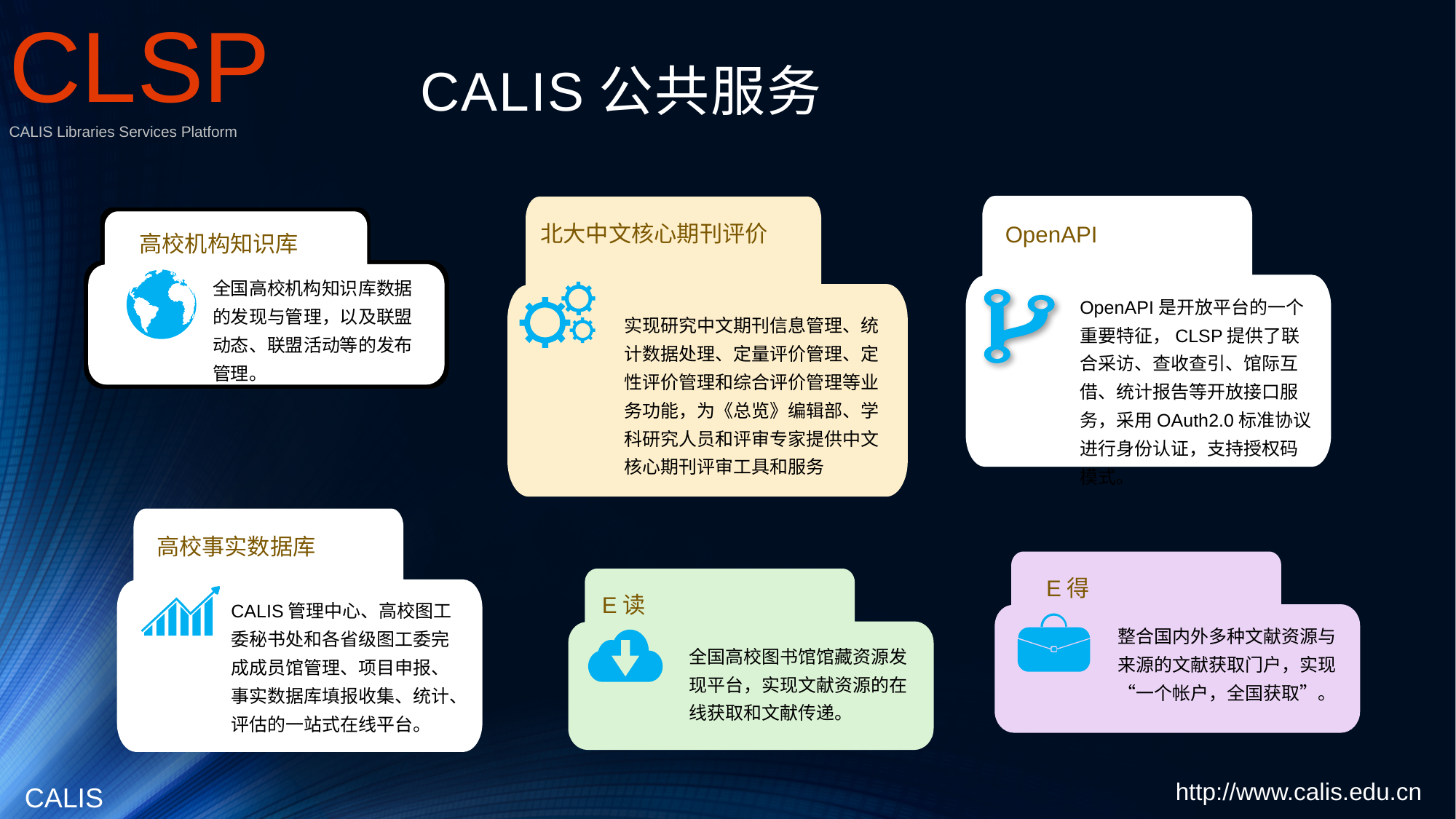

CLSP
CALIS Libraries Services Platform
# CALIS公共服务

OpenAPI
OpenAPI是开放平台的一个重要特征，CLSP提供了联合采访、查收查引、馆际互借、统计报告等开放接口服务，采用OAuth2.0标准协议进行身份认证，支持授权码模式。

北大中文核心期刊评价

实现研究中文期刊信息管理、统计数据处理、定量评价管理、定性评价管理和综合评价管理等业务功能，为《总览》编辑部、学科研究人员和评审专家提供中文核心期刊评审工具和服务

高校机构知识库
全国高校机构知识库数据的发现与管理，以及联盟动态、联盟活动等的发布管理。

高校事实数据库

CALIS管理中心、高校图工委秘书处和各省级图工委完成成员馆管理、项目申报、事实数据库填报收集、统计、评估的一站式在线平台。

E得
整合国内外多种文献资源与来源的文献获取门户，实现“一个帐户，全国获取”。

E读

全国高校图书馆馆藏资源发现平台，实现文献资源的在线获取和文献传递。
http://www.calis.edu.cn
CALIS